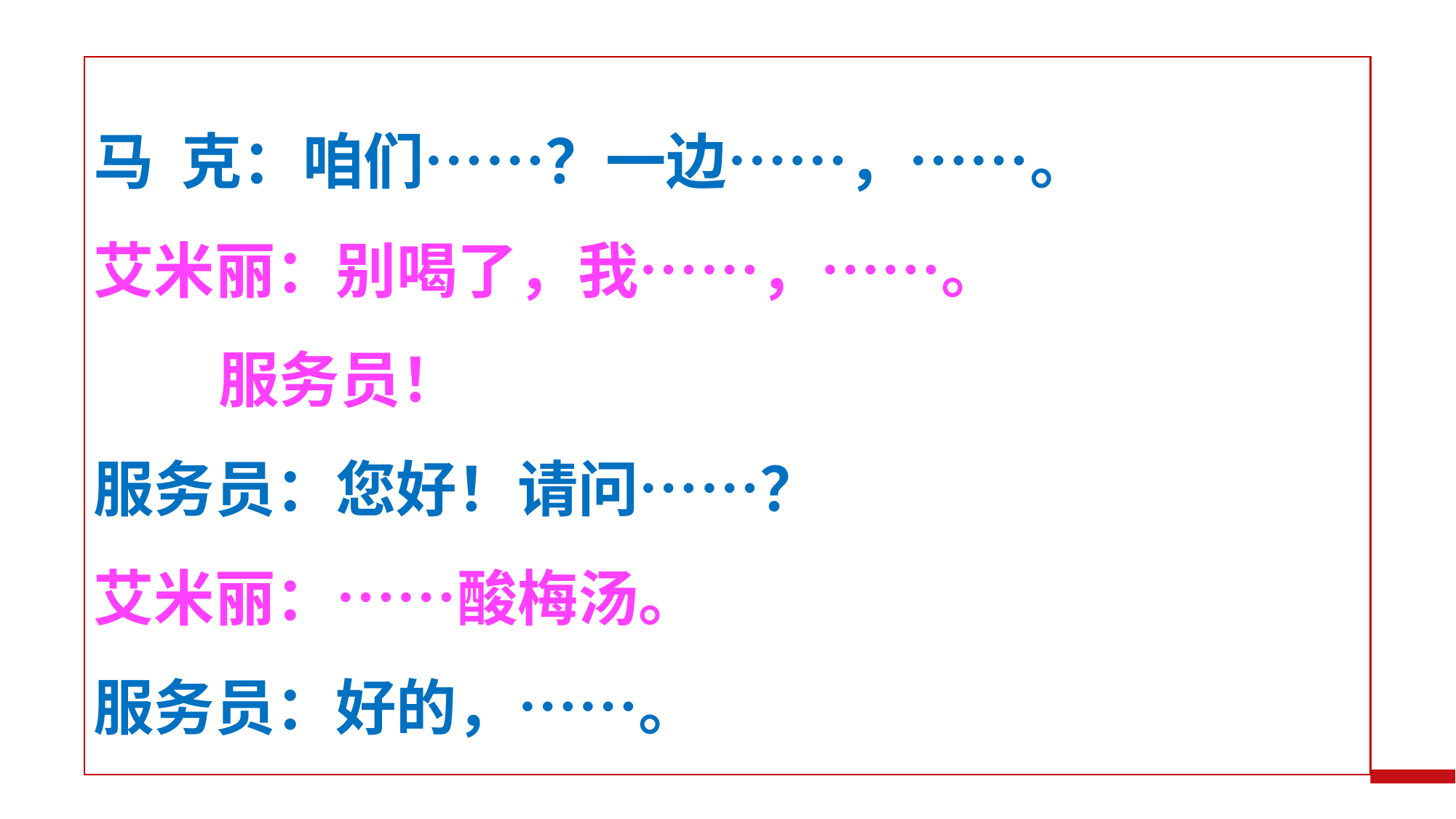

马  克：咱们……？一边……，……。
艾米丽：别喝了，我……，……。
        服务员！
服务员：您好！请问……？
艾米丽：……酸梅汤。
服务员：好的，……。